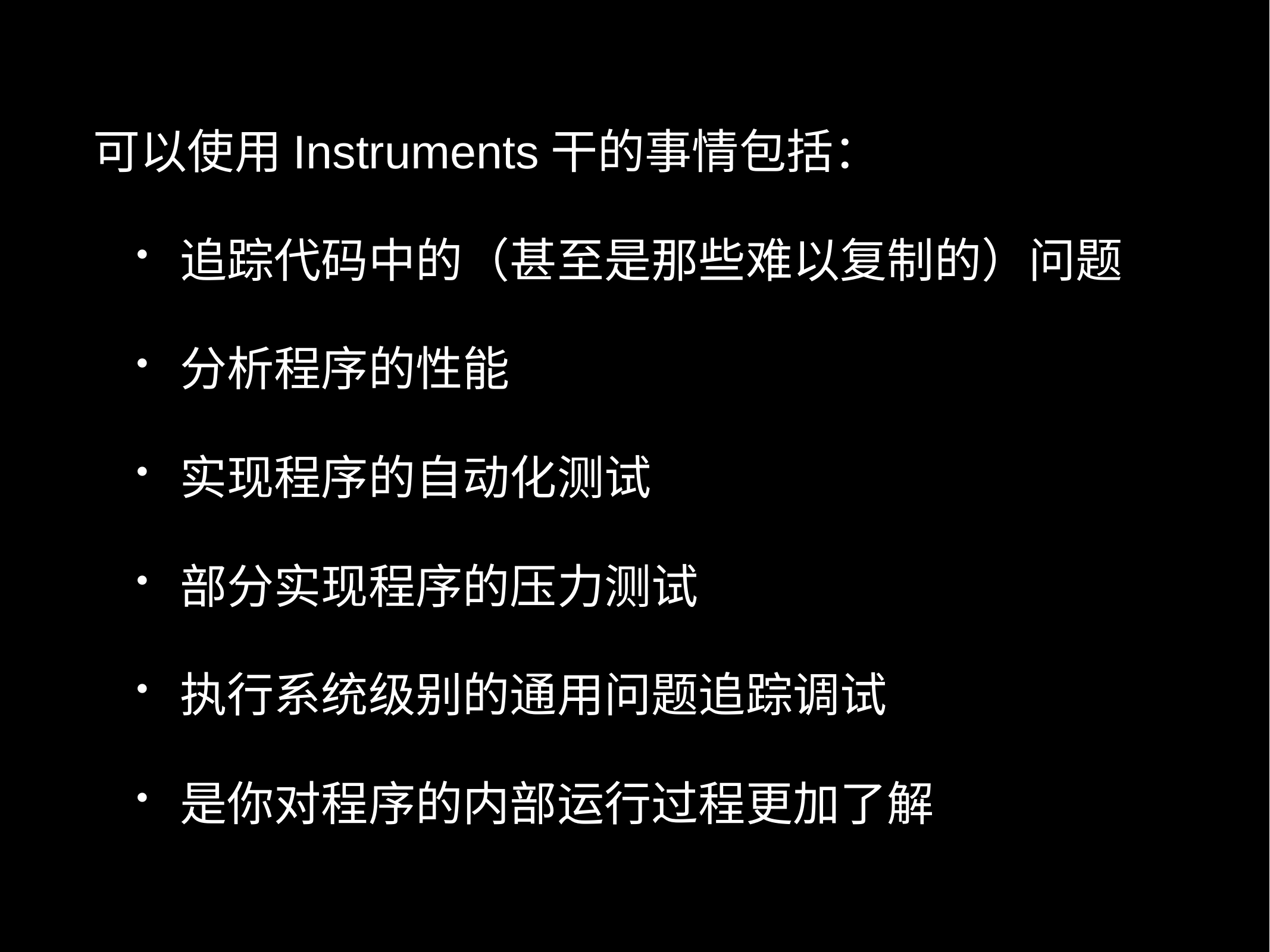

可以使用Instruments干的事情包括：
追踪代码中的（甚至是那些难以复制的）问题
分析程序的性能
实现程序的自动化测试
部分实现程序的压力测试
执行系统级别的通用问题追踪调试
是你对程序的内部运行过程更加了解